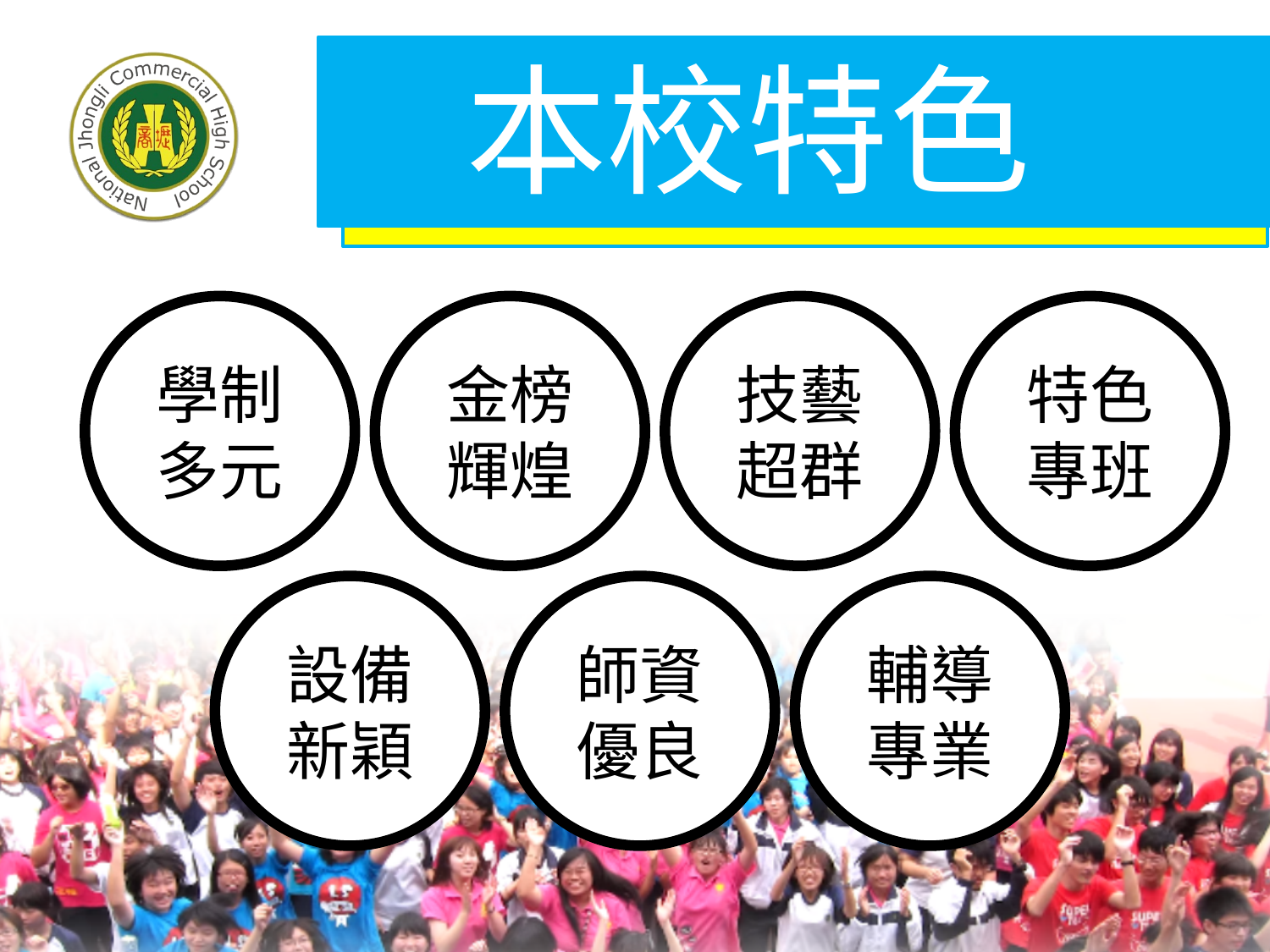

本校特色

學制多元
金榜輝煌
技藝超群
特色專班
設備新穎
師資優良
輔導專業